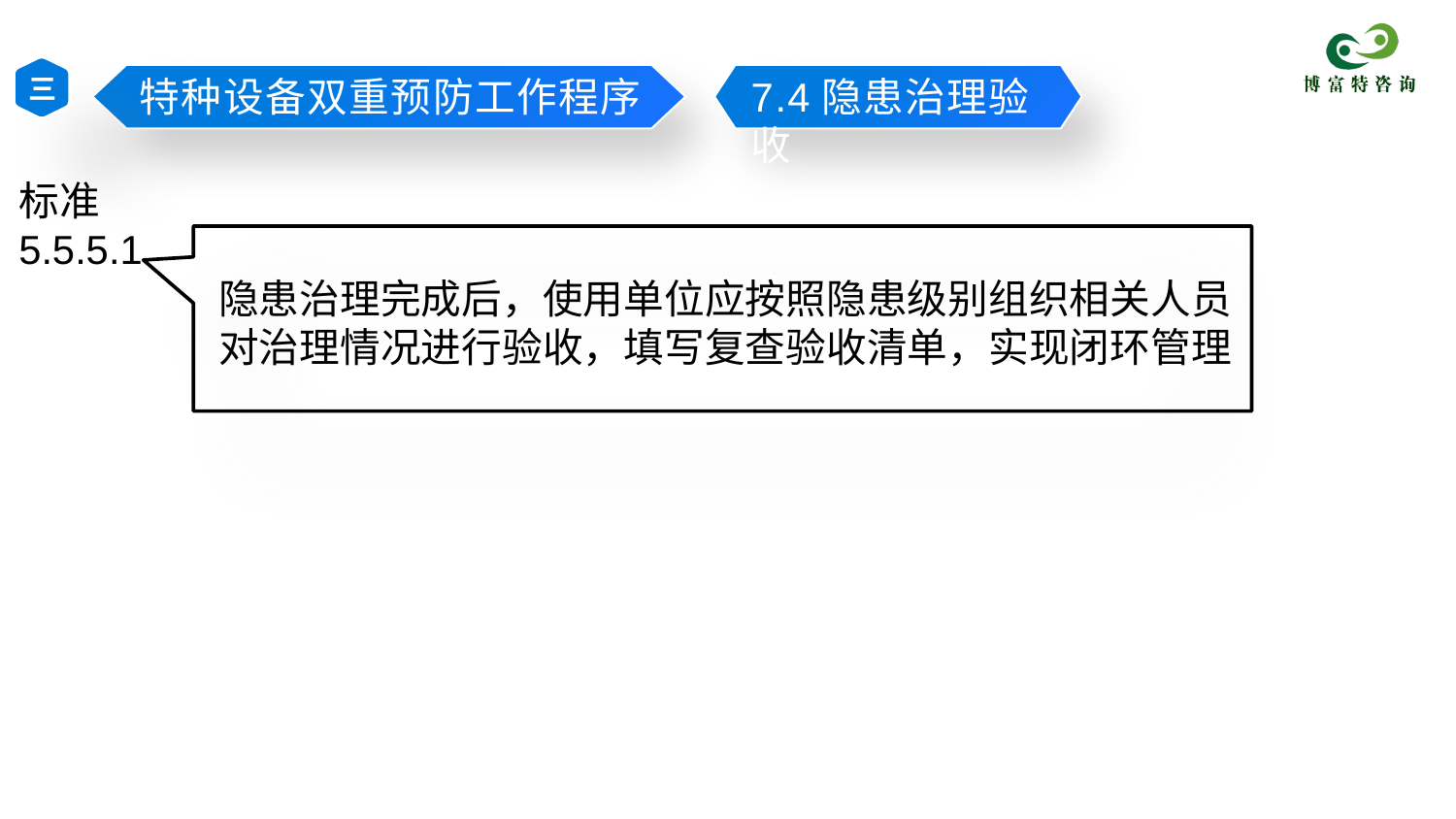

三

特种设备双重预防工作程序

7.4隐患治理验收
标准
5.5.5.1

隐患治理完成后，使用单位应按照隐患级别组织相关人员对治理情况进行验收，填写复查验收清单，实现闭环管理

84